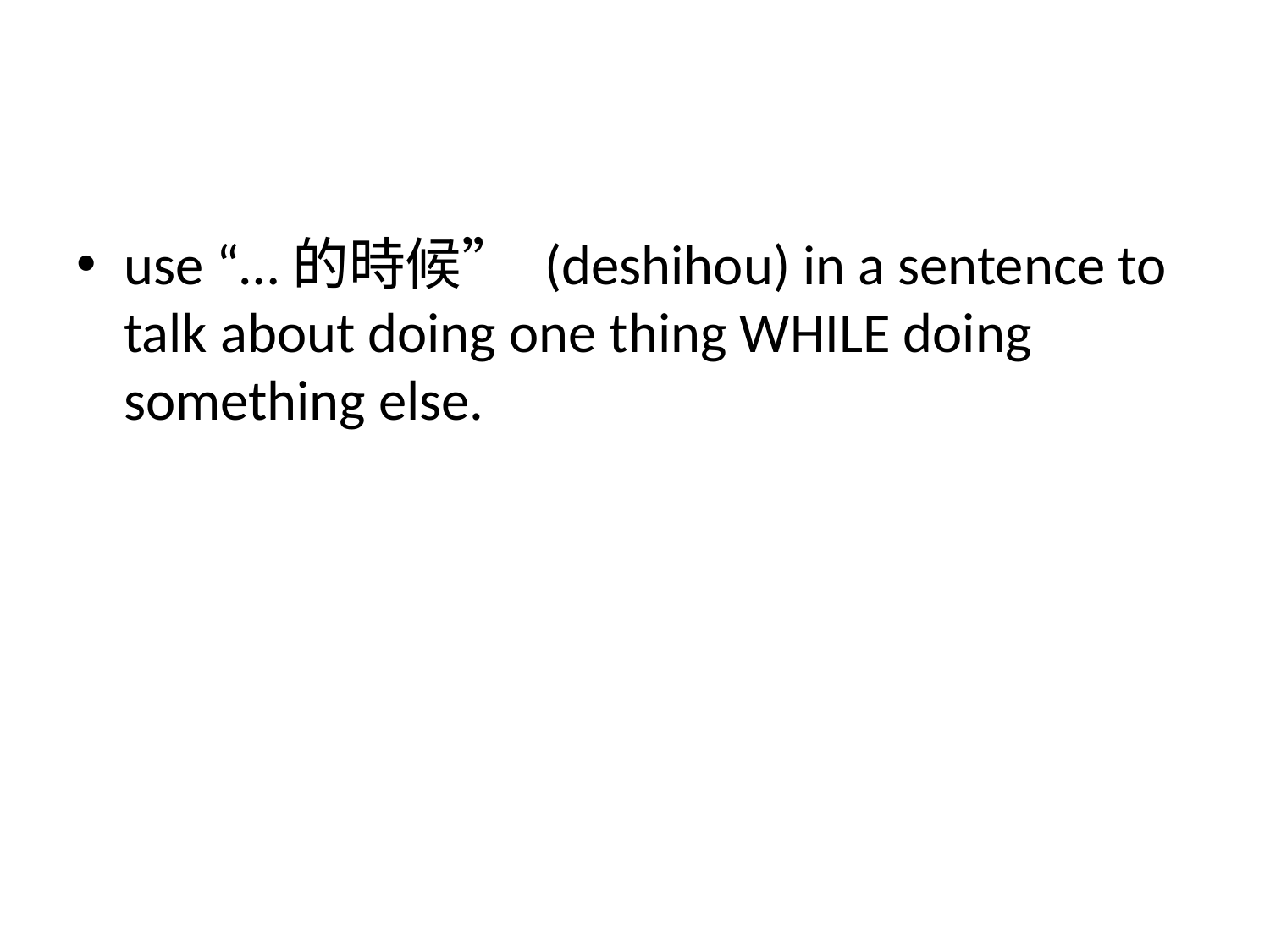

#
use “…的時候” (deshihou) in a sentence to talk about doing one thing WHILE doing something else.